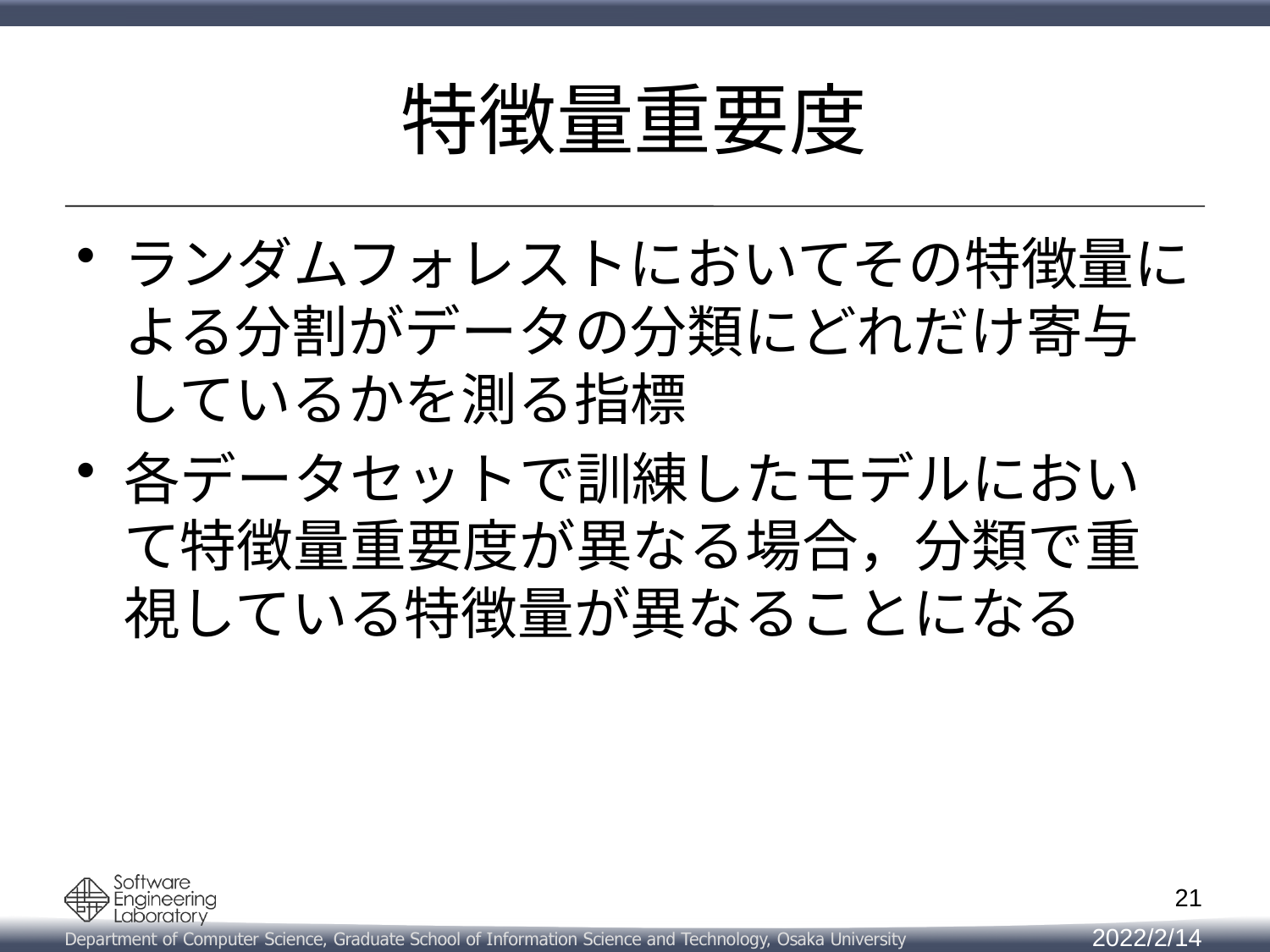

# 特徴量重要度
ランダムフォレストにおいてその特徴量による分割がデータの分類にどれだけ寄与しているかを測る指標
各データセットで訓練したモデルにおいて特徴量重要度が異なる場合，分類で重視している特徴量が異なることになる

21
2022/2/14